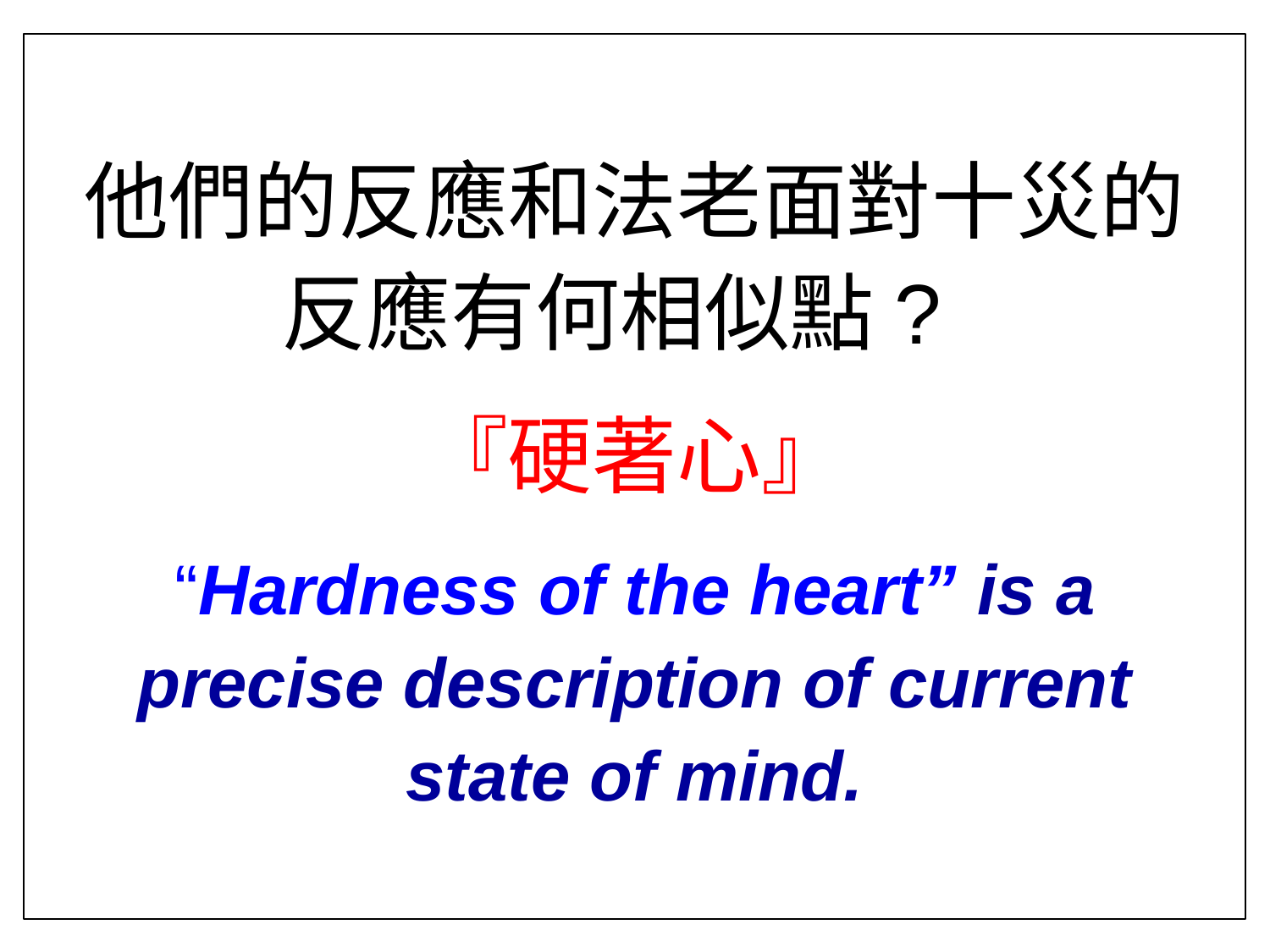

他們的反應和法老面對十災的反應有何相似點?
『硬著心』
“Hardness of the heart” is a precise description of current state of mind.